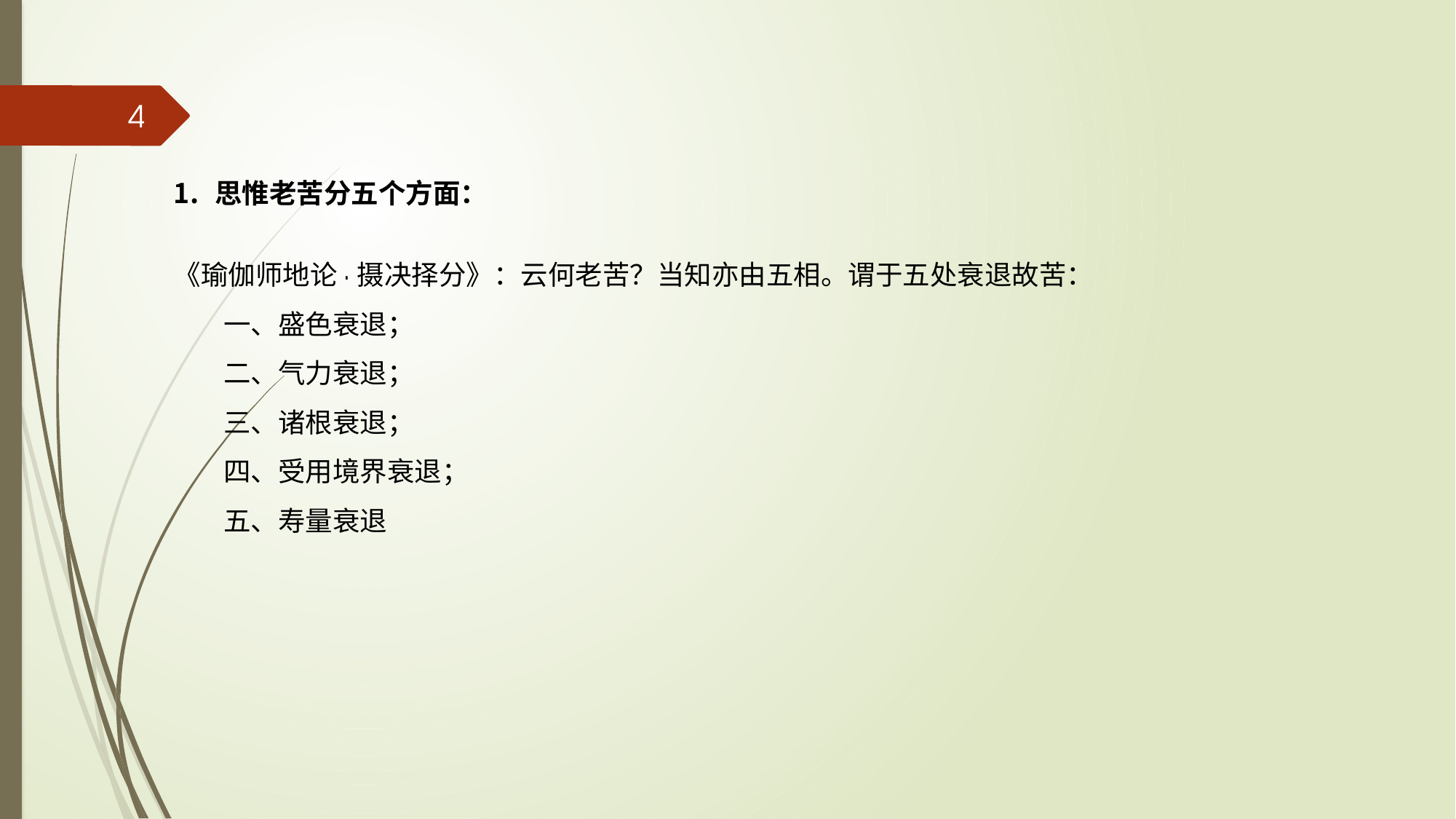

4
思惟老苦分五个方面：

《瑜伽师地论·摄决择分》：云何老苦？当知亦由五相。谓于五处衰退故苦：
       一、盛色衰退；
       二、气力衰退；
       三、诸根衰退；
       四、受用境界衰退；
       五、寿量衰退